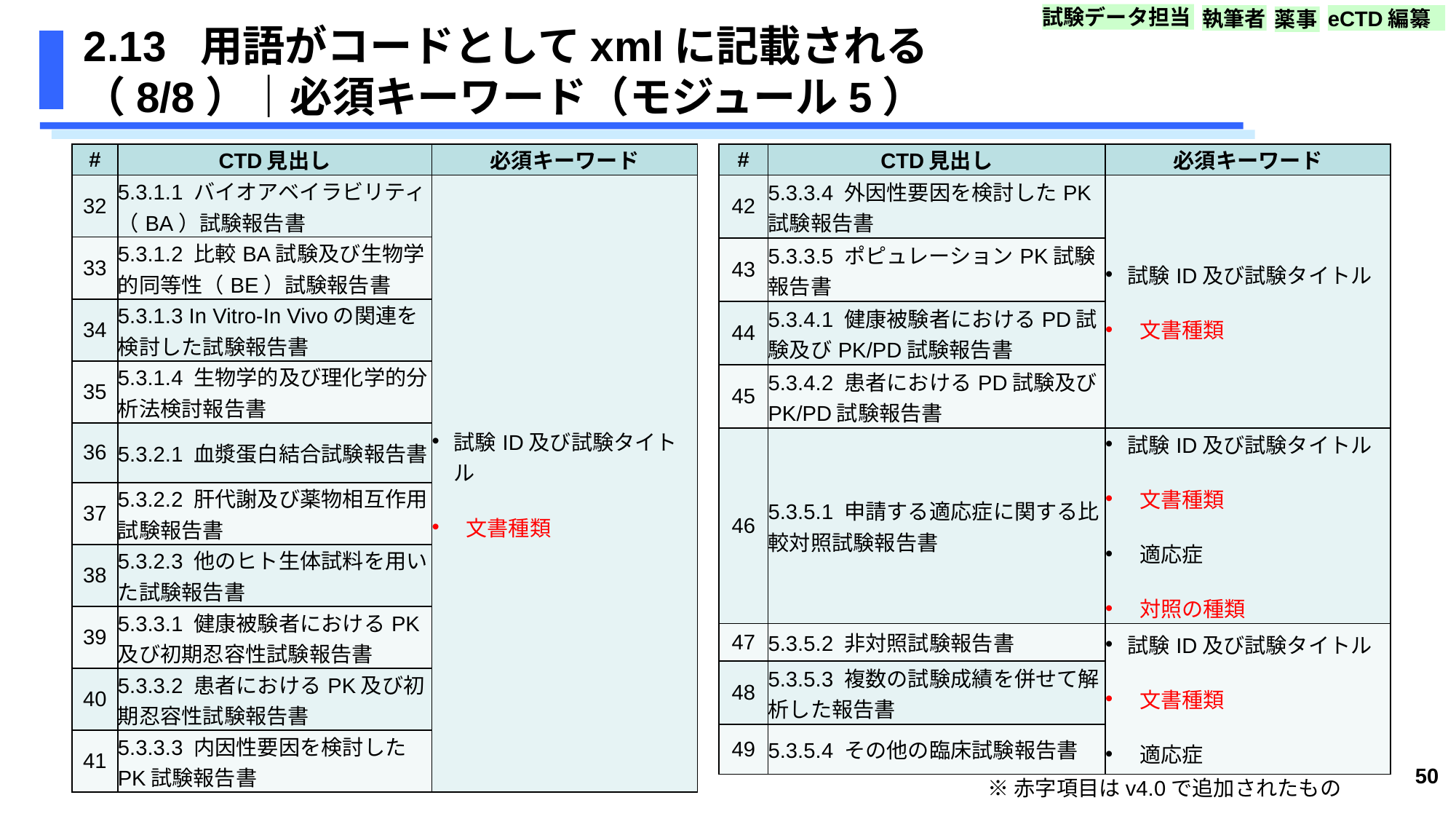

試験データ担当
執筆者
eCTD編纂
薬事
# 2.13  用語がコードとしてxmlに記載される （8/8）｜必須キーワード（モジュール5）
| # | CTD見出し | 必須キーワード |
| --- | --- | --- |
| 32 | 5.3.1.1 バイオアベイラビリティ（BA）試験報告書 | 試験ID及び試験タイトル 文書種類 |
| 33 | 5.3.1.2 比較BA試験及び生物学的同等性（BE）試験報告書 |  |
| 34 | 5.3.1.3 In Vitro-In Vivoの関連を検討した試験報告書 |  |
| 35 | 5.3.1.4 生物学的及び理化学的分析法検討報告書 |  |
| 36 | 5.3.2.1 血漿蛋白結合試験報告書 |  |
| 37 | 5.3.2.2 肝代謝及び薬物相互作用試験報告書 |  |
| 38 | 5.3.2.3 他のヒト生体試料を用いた試験報告書 |  |
| 39 | 5.3.3.1 健康被験者におけるPK及び初期忍容性試験報告書 |  |
| 40 | 5.3.3.2 患者におけるPK及び初期忍容性試験報告書 |  |
| 41 | 5.3.3.3 内因性要因を検討したPK試験報告書 |  |
| # | CTD見出し | 必須キーワード |
| --- | --- | --- |
| 42 | 5.3.3.4 外因性要因を検討したPK試験報告書 | 試験ID及び試験タイトル 文書種類 |
| 43 | 5.3.3.5 ポピュレーションPK試験報告書 |  |
| 44 | 5.3.4.1 健康被験者におけるPD試験及びPK/PD試験報告書 |  |
| 45 | 5.3.4.2 患者におけるPD試験及びPK/PD試験報告書 |  |
| 46 | 5.3.5.1 申請する適応症に関する比較対照試験報告書 | 試験ID及び試験タイトル 文書種類 適応症 対照の種類 |
| 47 | 5.3.5.2 非対照試験報告書 | 試験ID及び試験タイトル 文書種類 適応症 |
| 48 | 5.3.5.3 複数の試験成績を併せて解析した報告書 |  |
| 49 | 5.3.5.4 その他の臨床試験報告書 |  |
50
※赤字項目はv4.0で追加されたもの